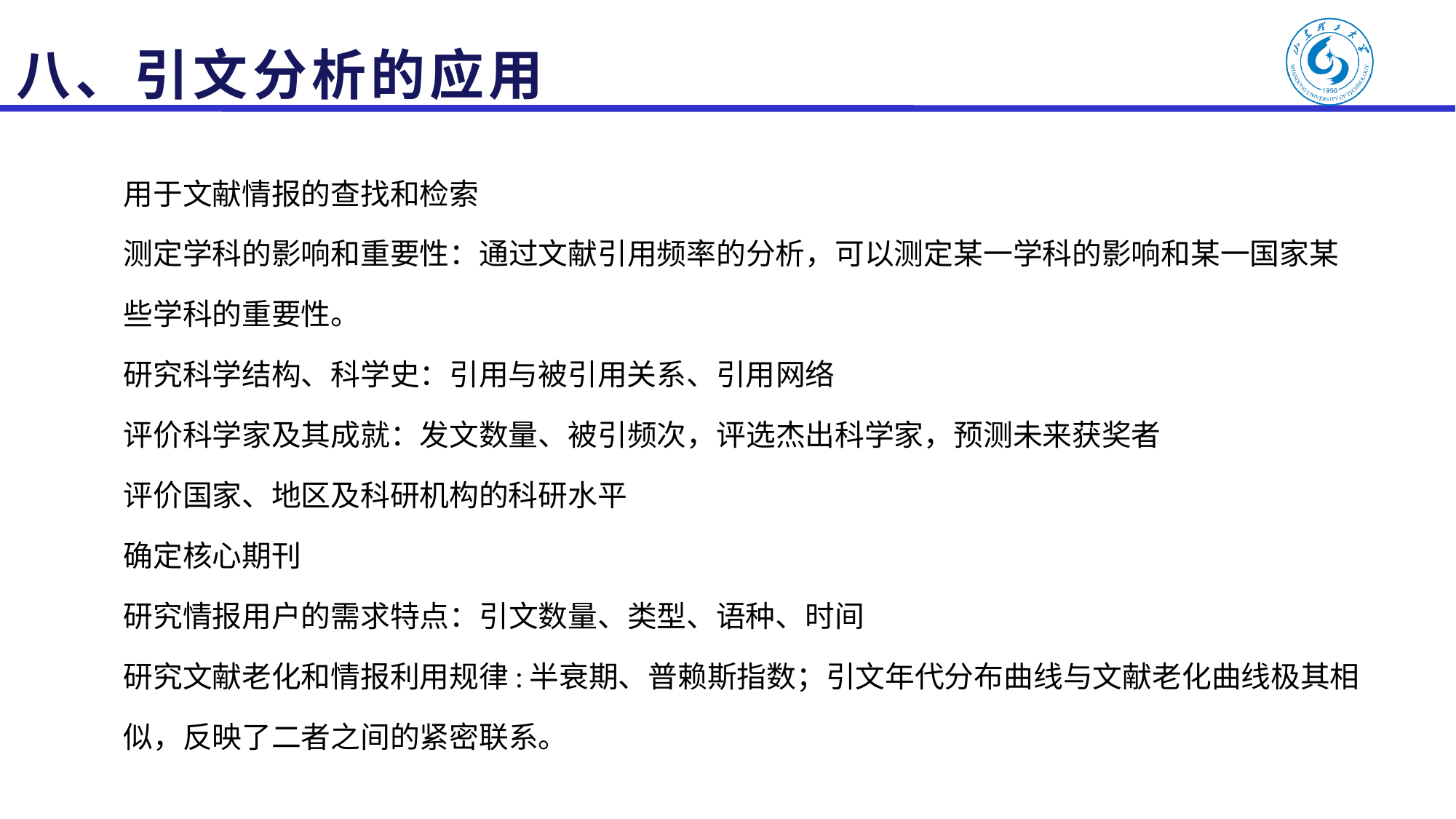

# 八、引文分析的应用
用于文献情报的查找和检索
测定学科的影响和重要性：通过文献引用频率的分析，可以测定某一学科的影响和某一国家某些学科的重要性。
研究科学结构、科学史：引用与被引用关系、引用网络
评价科学家及其成就：发文数量、被引频次，评选杰出科学家，预测未来获奖者
评价国家、地区及科研机构的科研水平
确定核心期刊
研究情报用户的需求特点：引文数量、类型、语种、时间
研究文献老化和情报利用规律:半衰期、普赖斯指数；引文年代分布曲线与文献老化曲线极其相似，反映了二者之间的紧密联系。